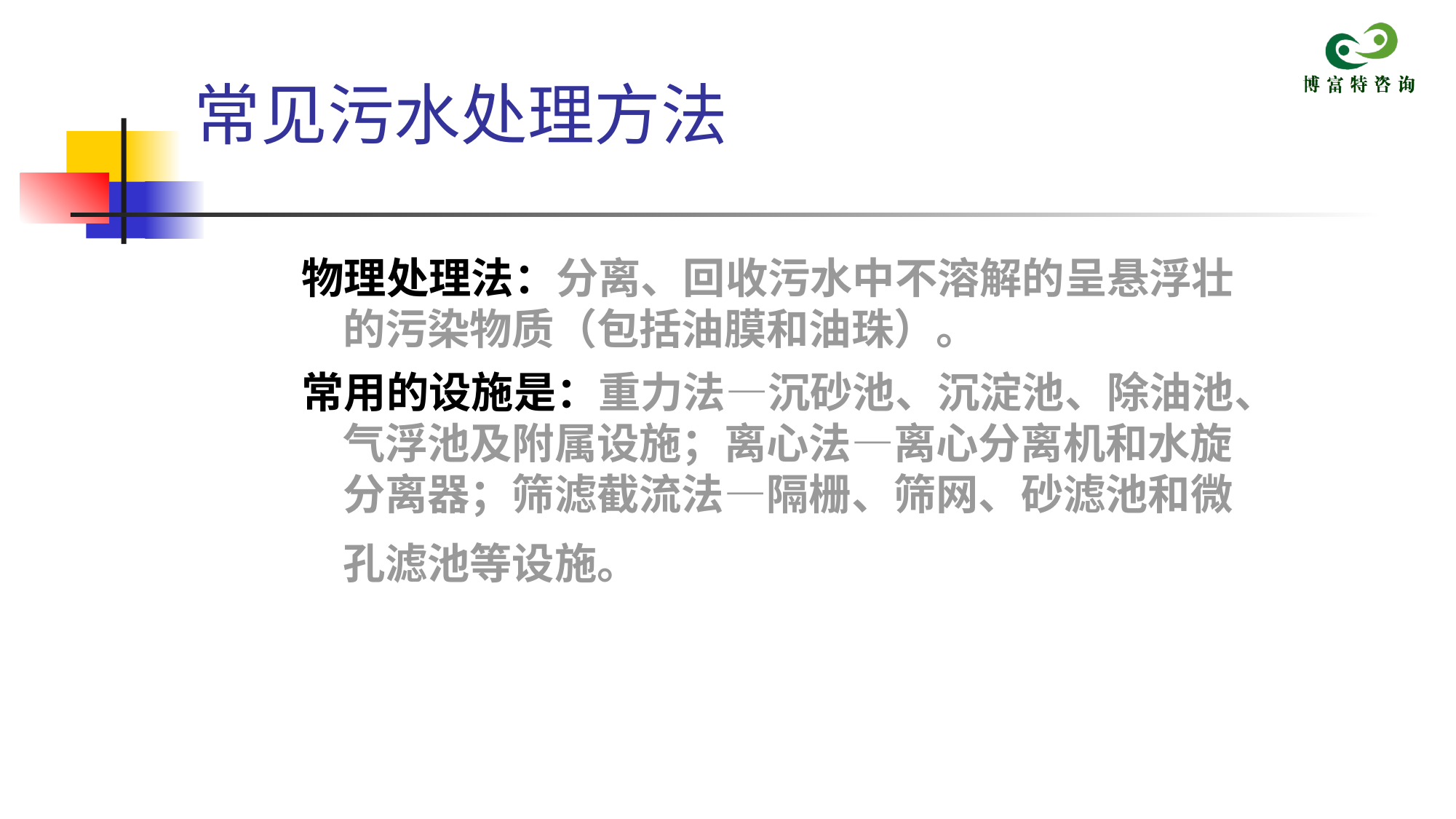

# 常见污水处理方法

物理处理法：分离、回收污水中不溶解的呈悬浮壮的污染物质（包括油膜和油珠）。
常用的设施是：重力法—沉砂池、沉淀池、除油池、气浮池及附属设施；离心法—离心分离机和水旋分离器；筛滤截流法—隔栅、筛网、砂滤池和微孔滤池等设施。